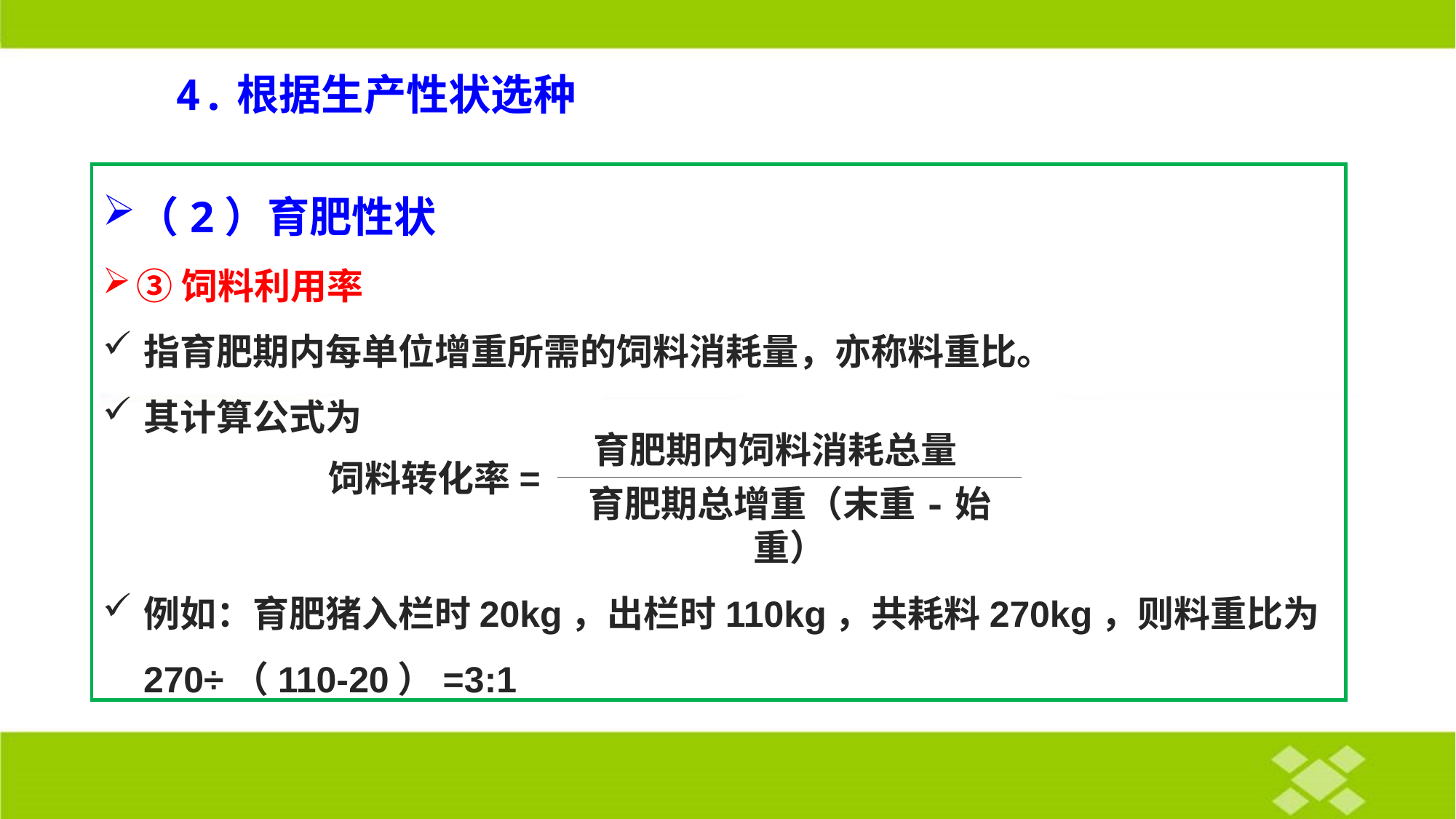

4.根据生产性状选种
（2）育肥性状
③饲料利用率
指育肥期内每单位增重所需的饲料消耗量，亦称料重比。
其计算公式为

例如：育肥猪入栏时20kg，出栏时110kg，共耗料270kg，则料重比为270÷（110-20）=3:1
育肥期内饲料消耗总量
饲料转化率=
育肥期总增重（末重-始重）